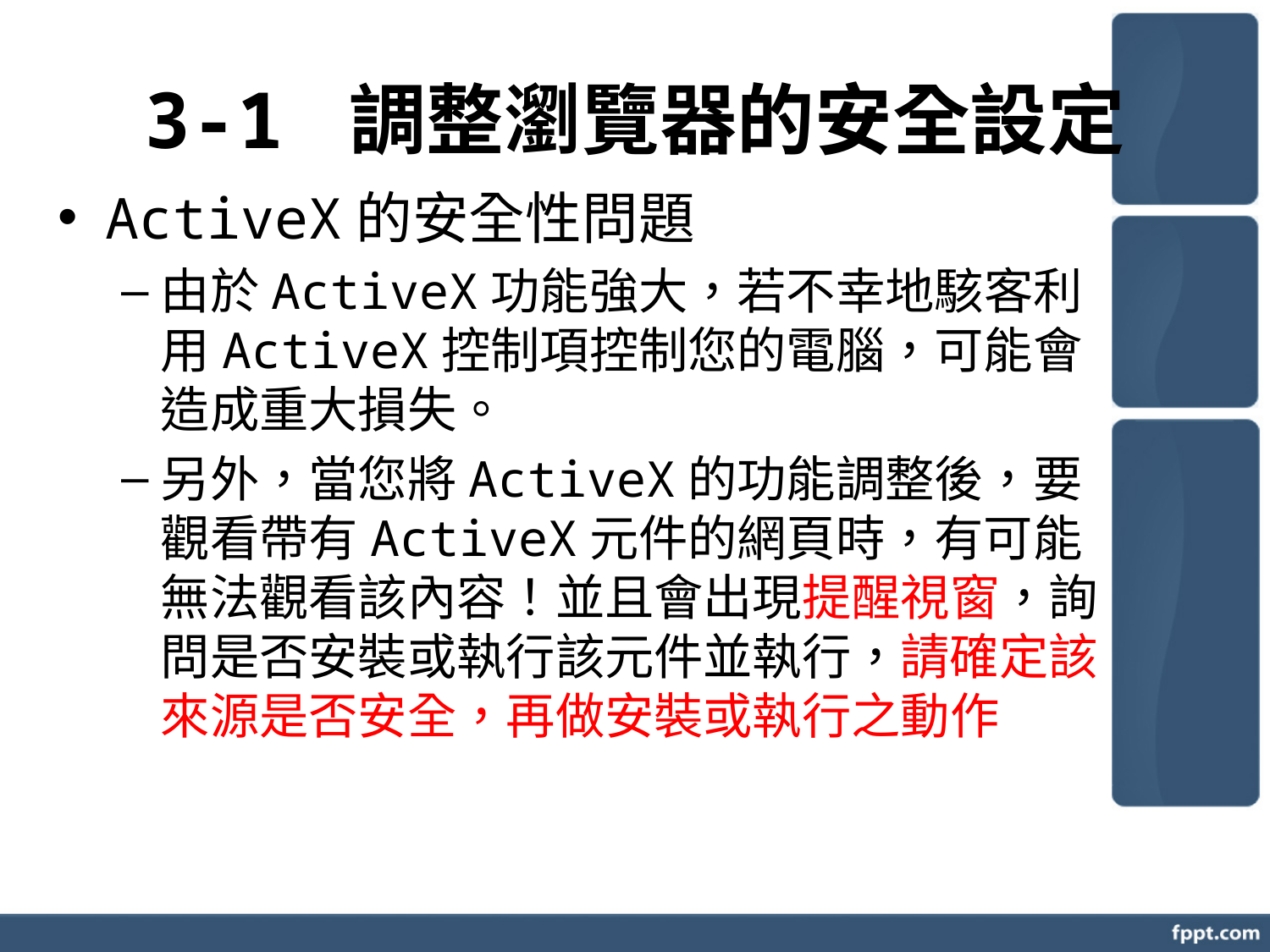

3-1 調整瀏覽器的安全設定
ActiveX的安全性問題
由於ActiveX功能強大，若不幸地駭客利用ActiveX控制項控制您的電腦，可能會造成重大損失。
另外，當您將ActiveX的功能調整後，要觀看帶有ActiveX元件的網頁時，有可能無法觀看該內容！並且會出現提醒視窗，詢問是否安裝或執行該元件並執行，請確定該來源是否安全，再做安裝或執行之動作